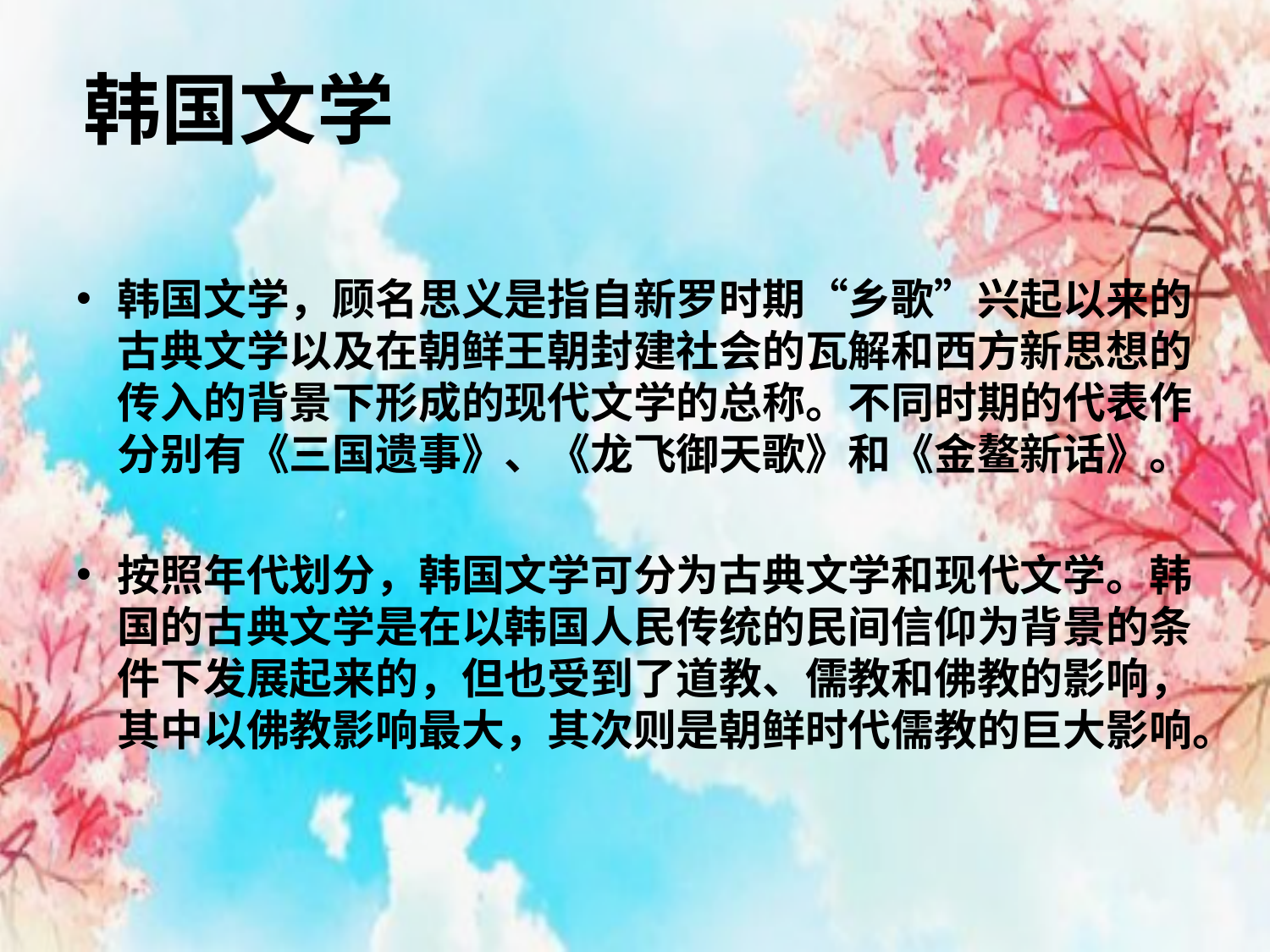

# 韩国文学
韩国文学，顾名思义是指自新罗时期“乡歌”兴起以来的古典文学以及在朝鲜王朝封建社会的瓦解和西方新思想的传入的背景下形成的现代文学的总称。不同时期的代表作分别有《三国遗事》、《龙飞御天歌》和《金鳌新话》。

按照年代划分，韩国文学可分为古典文学和现代文学。韩国的古典文学是在以韩国人民传统的民间信仰为背景的条件下发展起来的，但也受到了道教、儒教和佛教的影响，其中以佛教影响最大，其次则是朝鲜时代儒教的巨大影响。